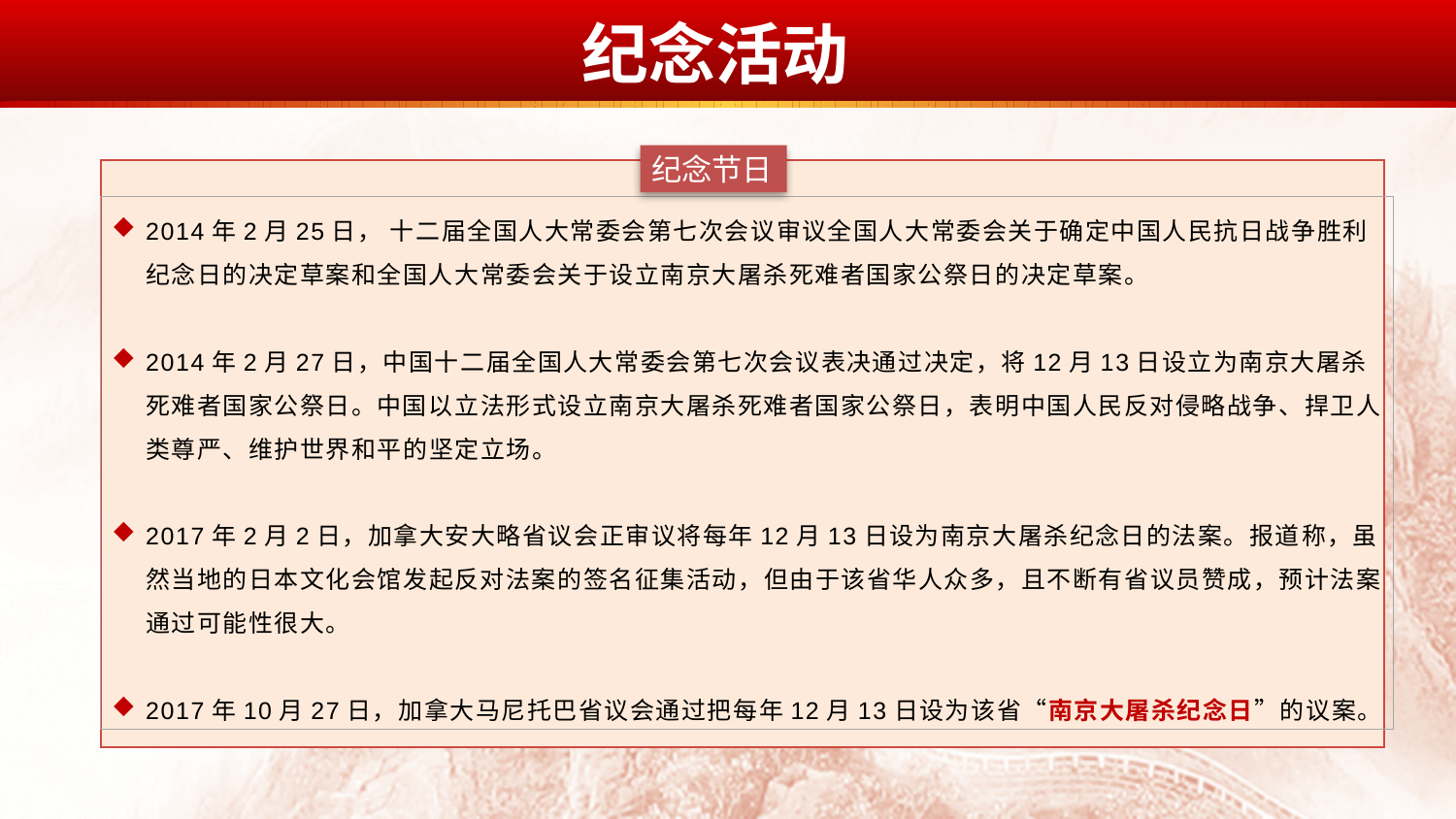

纪念活动

纪念节日

2014年2月25日， 十二届全国人大常委会第七次会议审议全国人大常委会关于确定中国人民抗日战争胜利纪念日的决定草案和全国人大常委会关于设立南京大屠杀死难者国家公祭日的决定草案。

2014年2月27日，中国十二届全国人大常委会第七次会议表决通过决定，将12月13日设立为南京大屠杀死难者国家公祭日。中国以立法形式设立南京大屠杀死难者国家公祭日，表明中国人民反对侵略战争、捍卫人类尊严、维护世界和平的坚定立场。

2017年2月2日，加拿大安大略省议会正审议将每年12月13日设为南京大屠杀纪念日的法案。报道称，虽然当地的日本文化会馆发起反对法案的签名征集活动，但由于该省华人众多，且不断有省议员赞成，预计法案通过可能性很大。

2017年10月27日，加拿大马尼托巴省议会通过把每年12月13日设为该省“南京大屠杀纪念日”的议案。